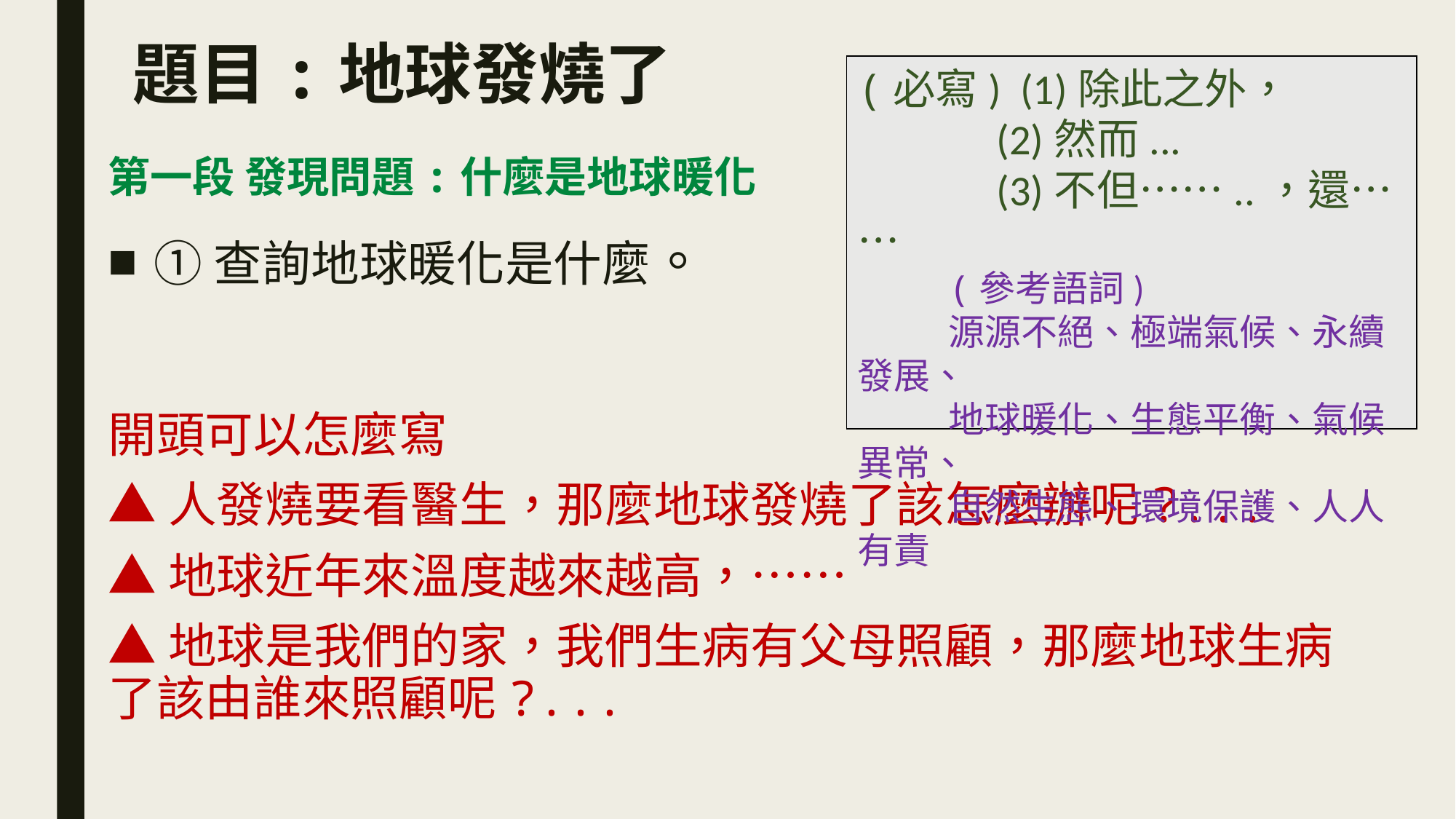

# 題目:地球發燒了
(必寫)  (1)除此之外，
     (2)然而...
     (3)不但……..，還……
(參考語詞)
源源不絕、極端氣候、永續發展、
地球暖化、生態平衡、氣候異常、
自然生態、環境保護、人人有責
第一段 發現問題:什麼是地球暖化
①查詢地球暖化是什麼。
開頭可以怎麼寫
▲人發燒要看醫生，那麼地球發燒了該怎麼辦呢?...
▲地球近年來溫度越來越高，……
▲地球是我們的家，我們生病有父母照顧，那麼地球生病了該由誰來照顧呢?...